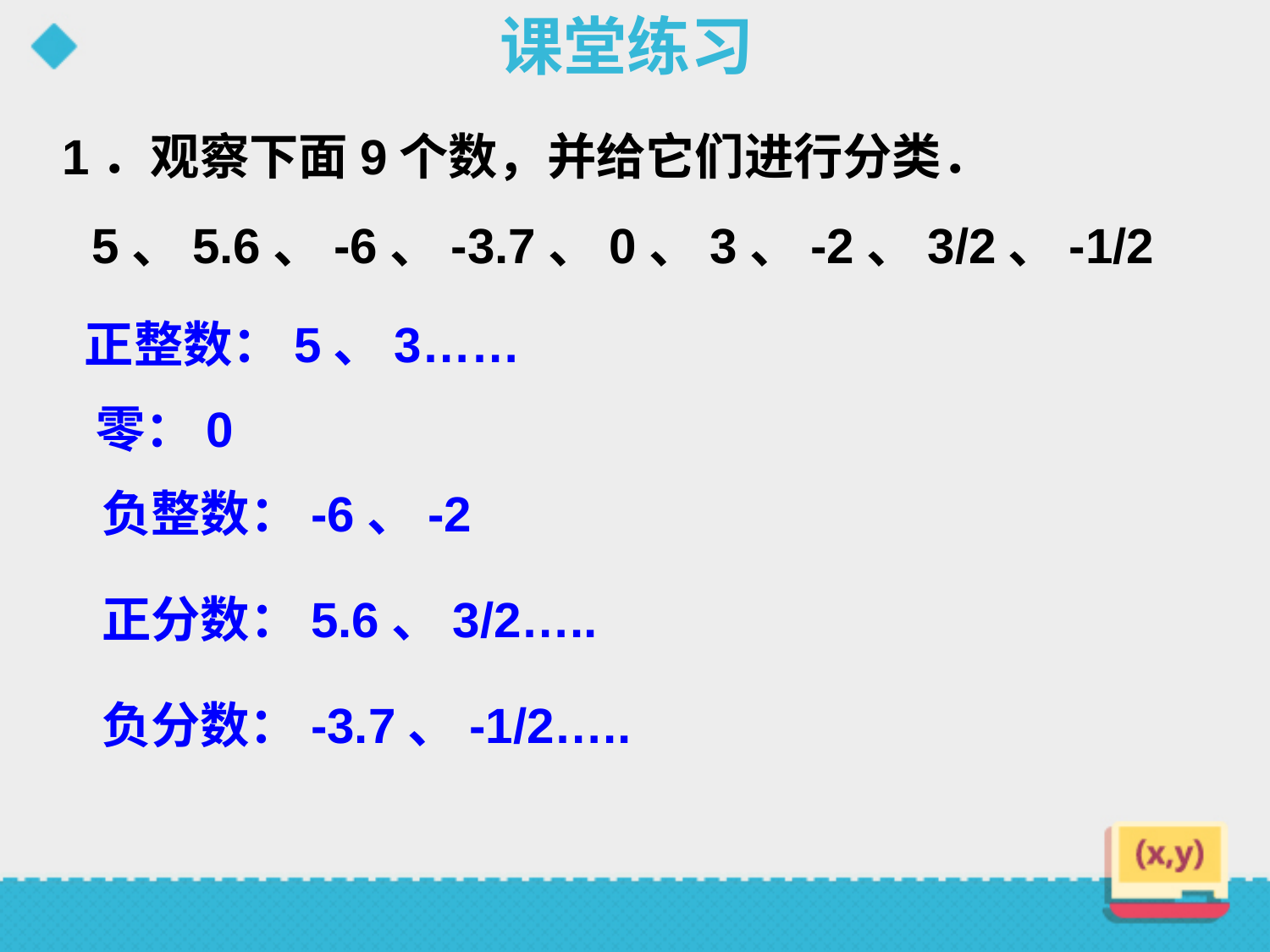

课堂练习
1．观察下面9个数，并给它们进行分类．
5、5.6、-6、-3.7、0、3、-2、3/2、-1/2
正整数：5、3……
零：0
负整数：-6、-2
正分数：5.6、3/2…..
负分数：-3.7、-1/2…..